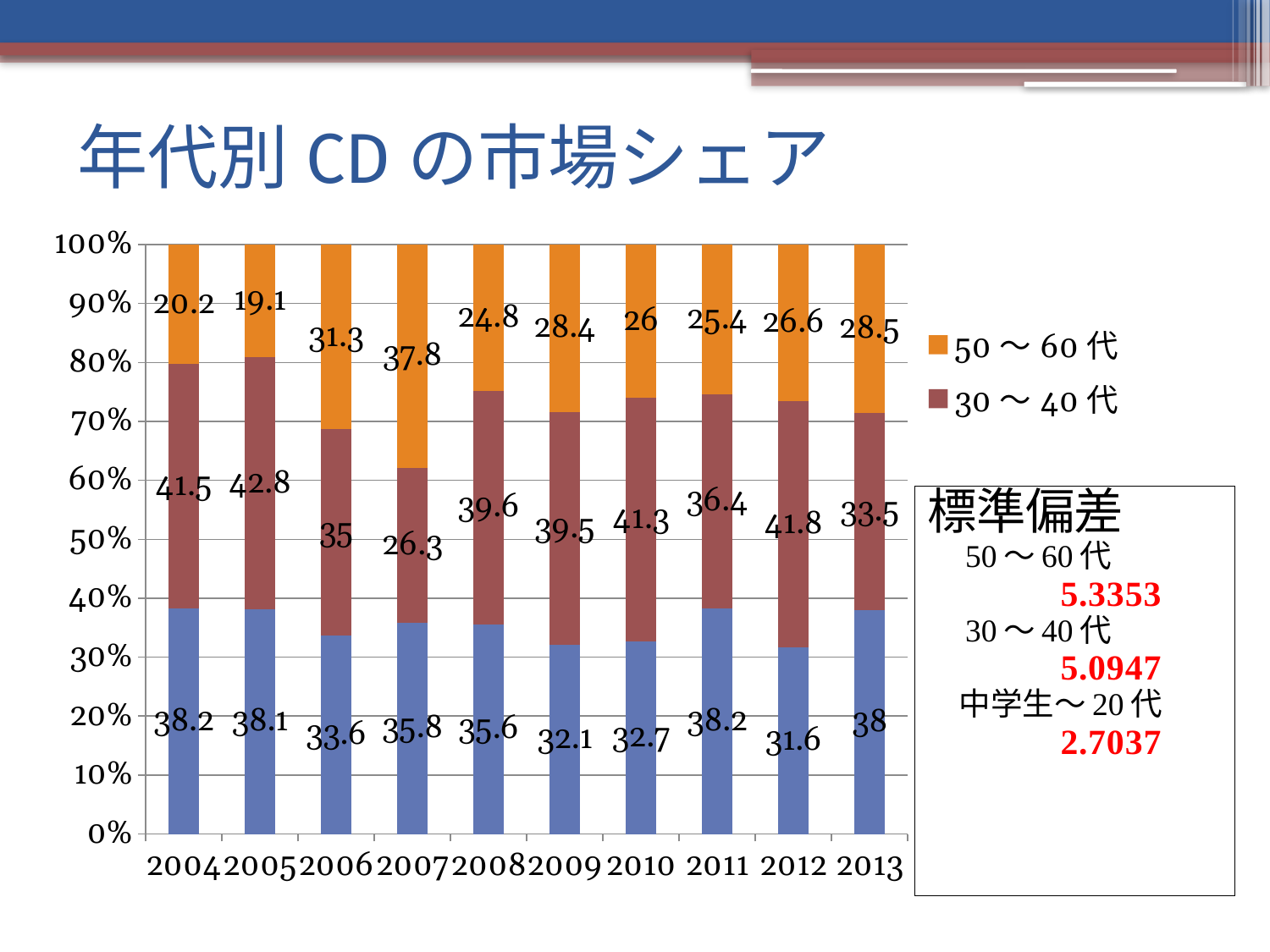

# 年代別CDの市場シェア

### Chart

| Category | 中学生～20代 | 30～40代 | 50～60代 |
|---|---|---|---|
| 2004 | 38.2 | 41.5 | 20.2 |
| 2005 | 38.1 | 42.8 | 19.1 |
| 2006 | 33.6 | 35.0 | 31.3 |
| 2007 | 35.8 | 26.3 | 37.8 |
| 2008 | 35.6 | 39.6 | 24.8 |
| 2009 | 32.1 | 39.5 | 28.4 |
| 2010 | 32.7 | 41.3 | 26.0 |
| 2011 | 38.2 | 36.4 | 25.4 |
| 2012 | 31.6 | 41.8 | 26.6 |
| 2013 | 38.0 | 33.5 | 28.5 |